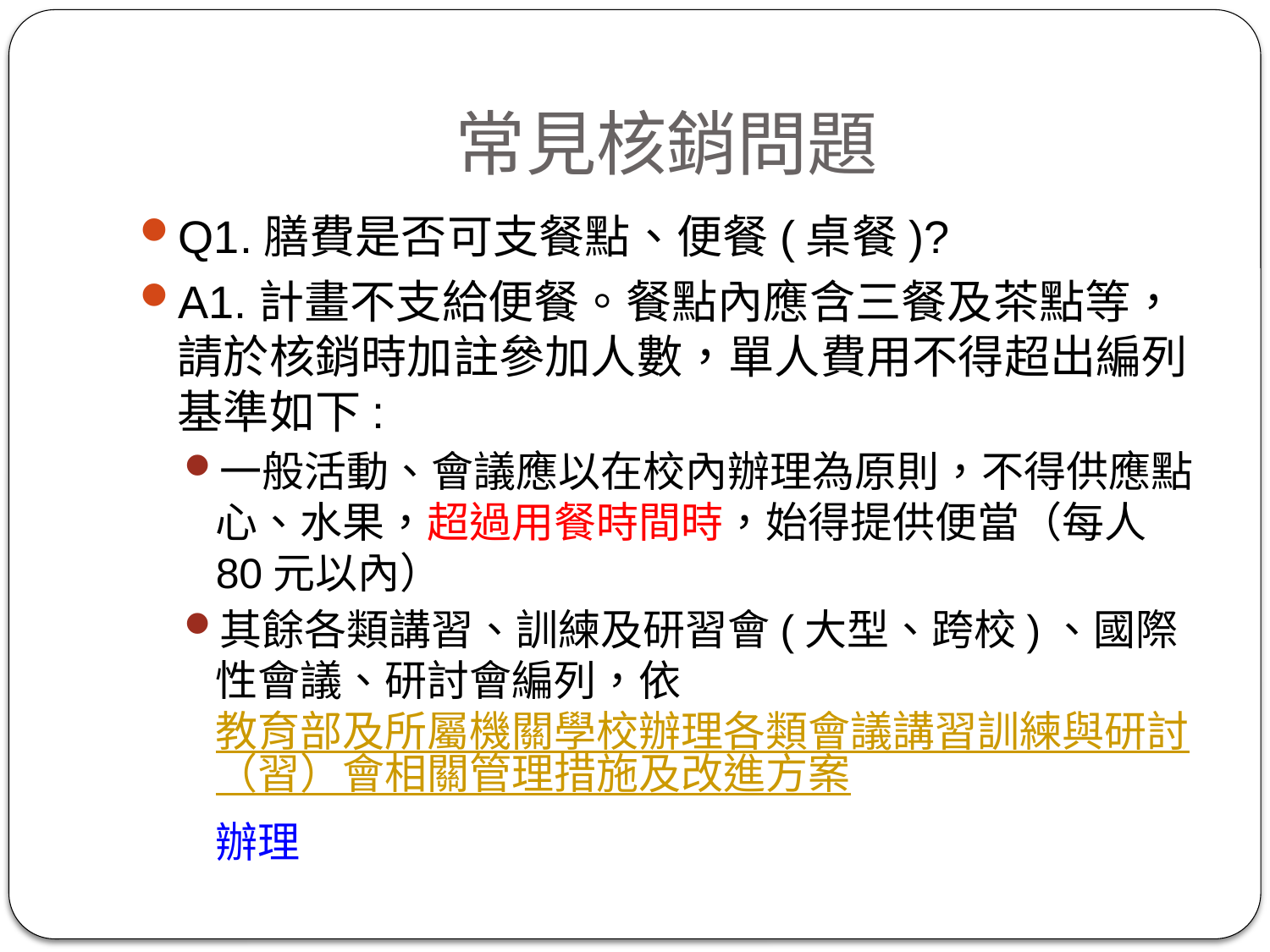

# 常見核銷問題
Q1.膳費是否可支餐點、便餐(桌餐)?
A1.計畫不支給便餐。餐點內應含三餐及茶點等，請於核銷時加註參加人數，單人費用不得超出編列基準如下:
一般活動、會議應以在校內辦理為原則，不得供應點心、水果，超過用餐時間時，始得提供便當（每人80元以內）
其餘各類講習、訓練及研習會(大型、跨校)、國際性會議、研討會編列，依教育部及所屬機關學校辦理各類會議講習訓練與研討（習）會相關管理措施及改進方案辦理